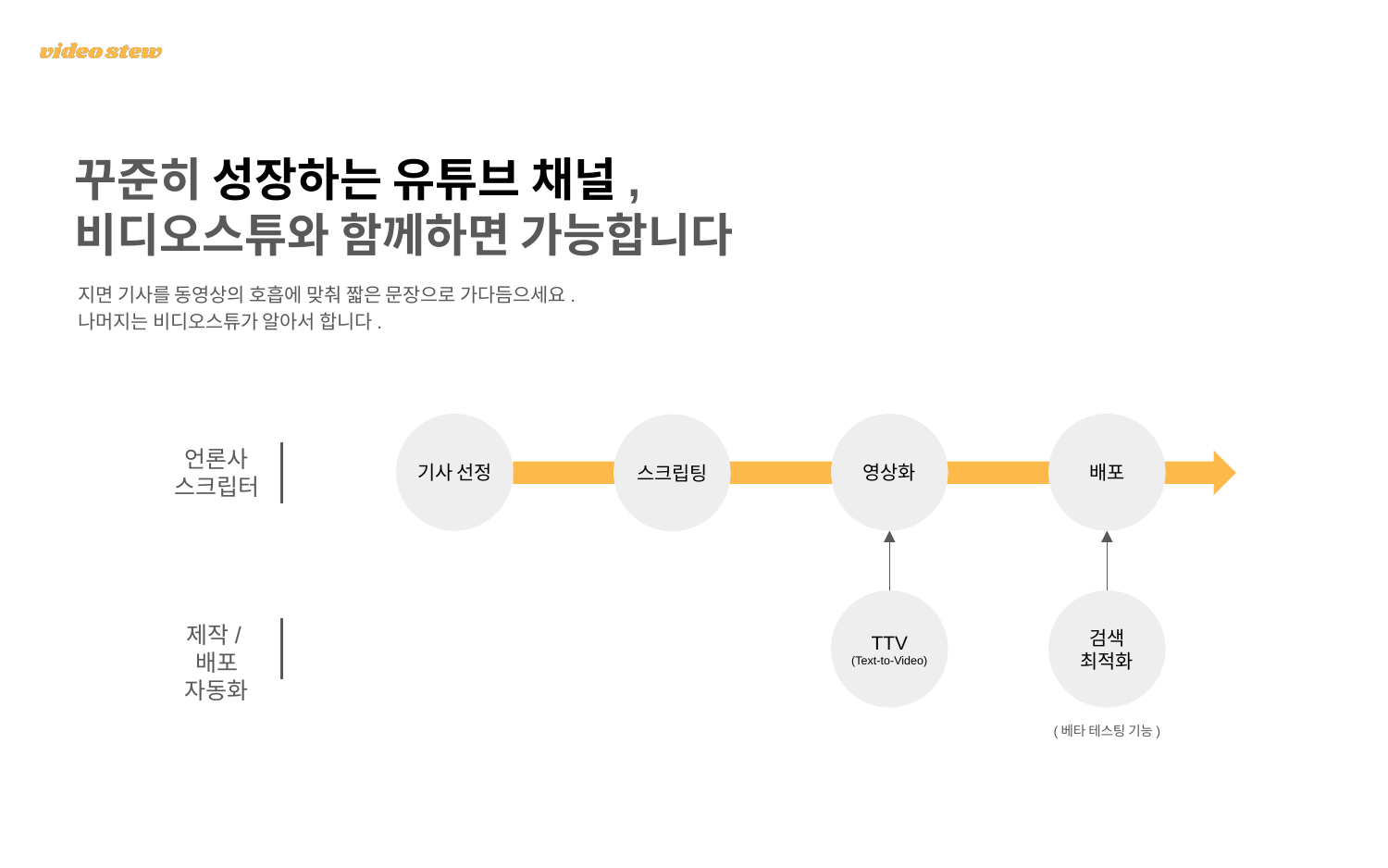

꾸준히 성장하는 유튜브 채널,
비디오스튜와 함께하면 가능합니다
지면 기사를 동영상의 호흡에 맞춰 짧은 문장으로 가다듬으세요.
나머지는 비디오스튜가 알아서 합니다.
기사 선정
영상화
배포
스크립팅
언론사
스크립터

TTV
(Text-to-Video)
검색 최적화
제작/배포 자동화
(베타 테스팅 기능)